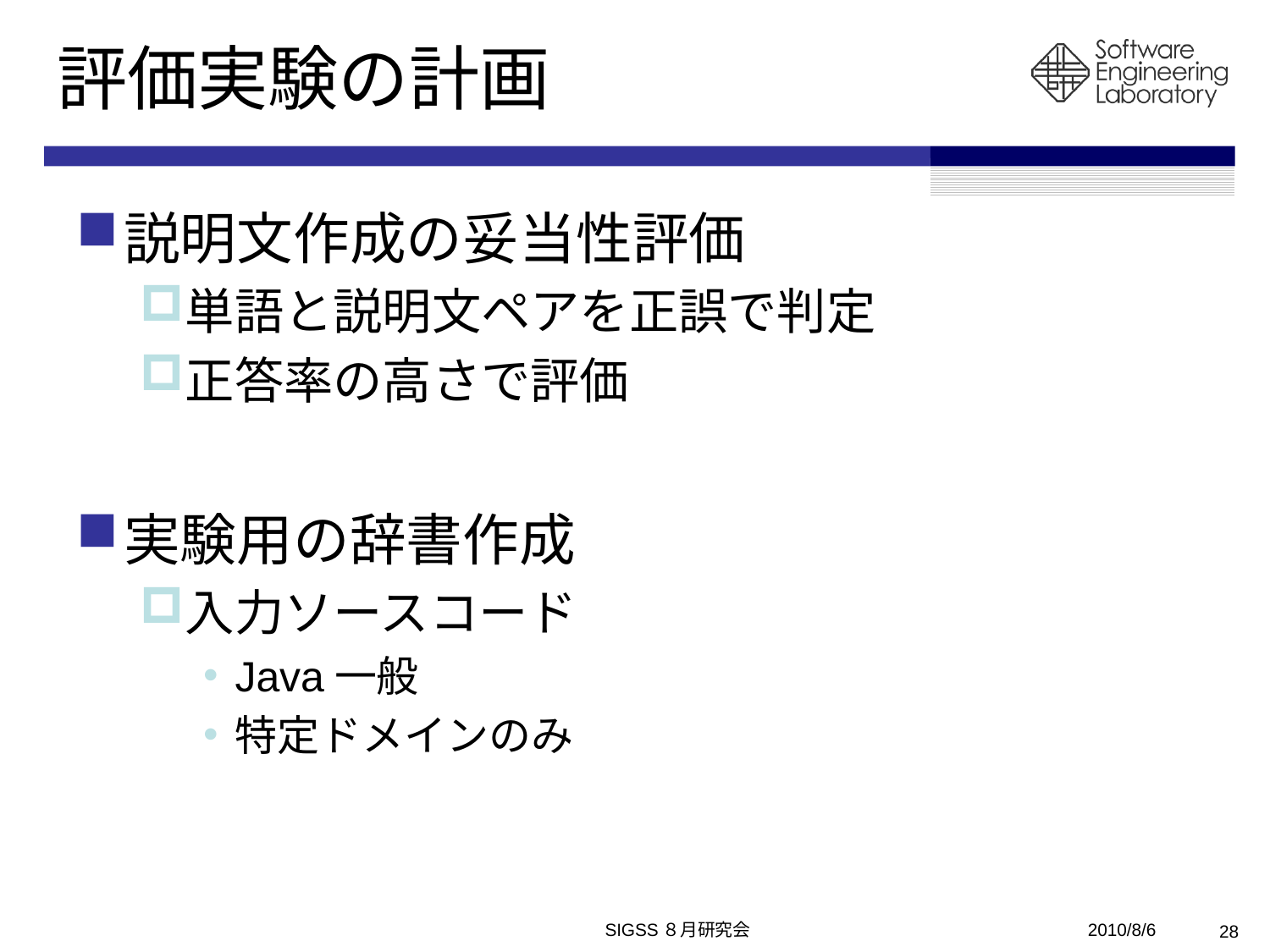

# 評価実験の計画
説明文作成の妥当性評価
単語と説明文ペアを正誤で判定
正答率の高さで評価

実験用の辞書作成
入力ソースコード
Java一般
特定ドメインのみ
SIGSS８月研究会
2010/8/6
28